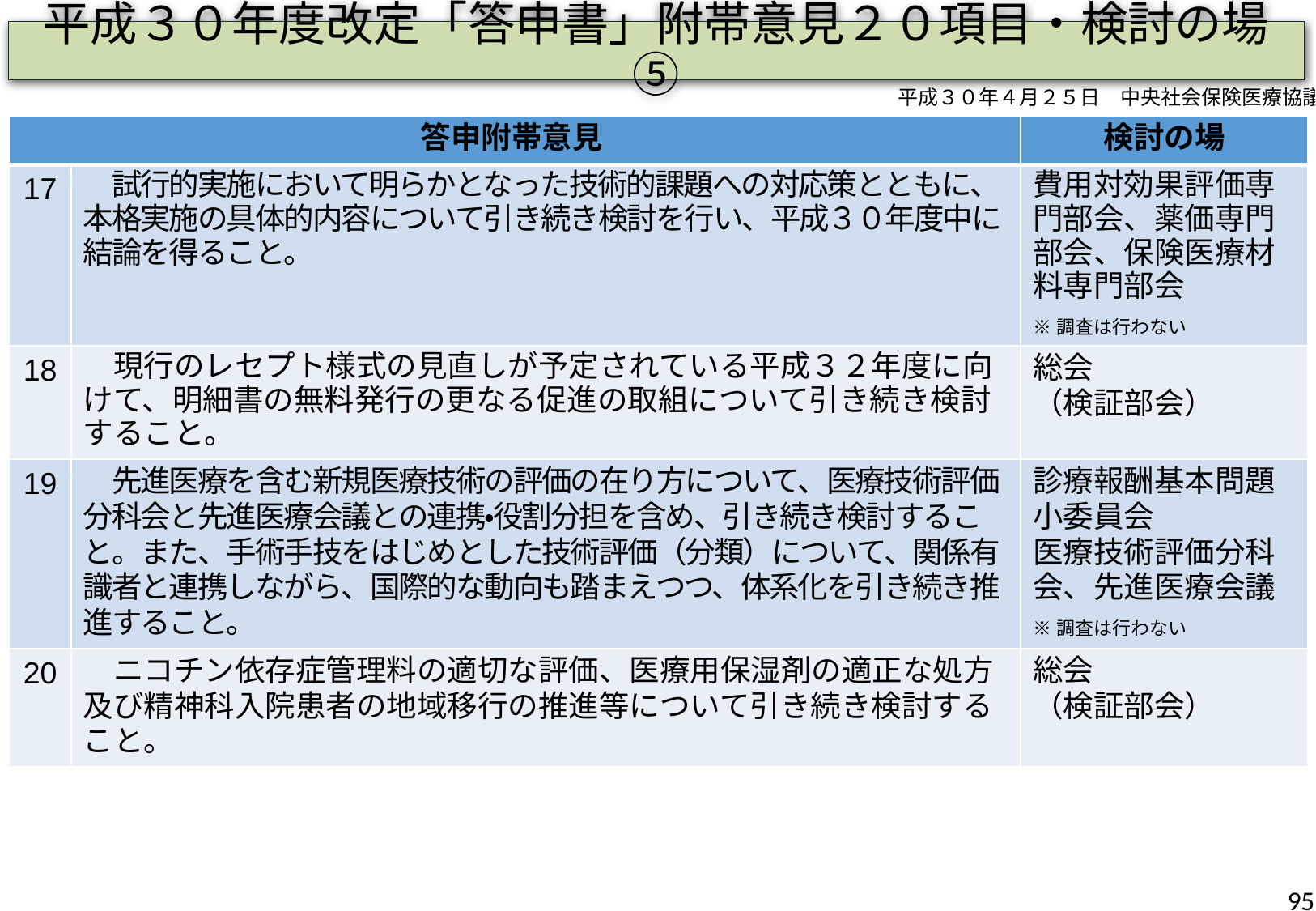

# 平成３０年度改定「答申書」附帯意見２０項目・検討の場⑤
平成３０年４月２５日　中央社会保険医療協議会
| 答申附帯意見 |  | 検討の場 |
| --- | --- | --- |
| 17 | 試行的実施において明らかとなった技術的課題への対応策とともに、本格実施の具体的内容について引き続き検討を行い、平成３０年度中に結論を得ること。 | 費用対効果評価専門部会、薬価専門部会、保険医療材料専門部会 ※調査は行わない |
| 18 | 現行のレセプト様式の見直しが予定されている平成３２年度に向けて、明細書の無料発行の更なる促進の取組について引き続き検討すること。 | 総会 （検証部会） |
| 19 | 先進医療を含む新規医療技術の評価の在り方について、医療技術評価分科会と先進医療会議との連携・役割分担を含め、引き続き検討すること。また、手術手技をはじめとした技術評価（分類）について、関係有識者と連携しながら、国際的な動向も踏まえつつ、体系化を引き続き推進すること。 | 診療報酬基本問題小委員会 医療技術評価分科会、先進医療会議 ※調査は行わない |
| 20 | ニコチン依存症管理料の適切な評価、医療用保湿剤の適正な処方及び精神科入院患者の地域移行の推進等について引き続き検討すること。 | 総会 （検証部会） |
95